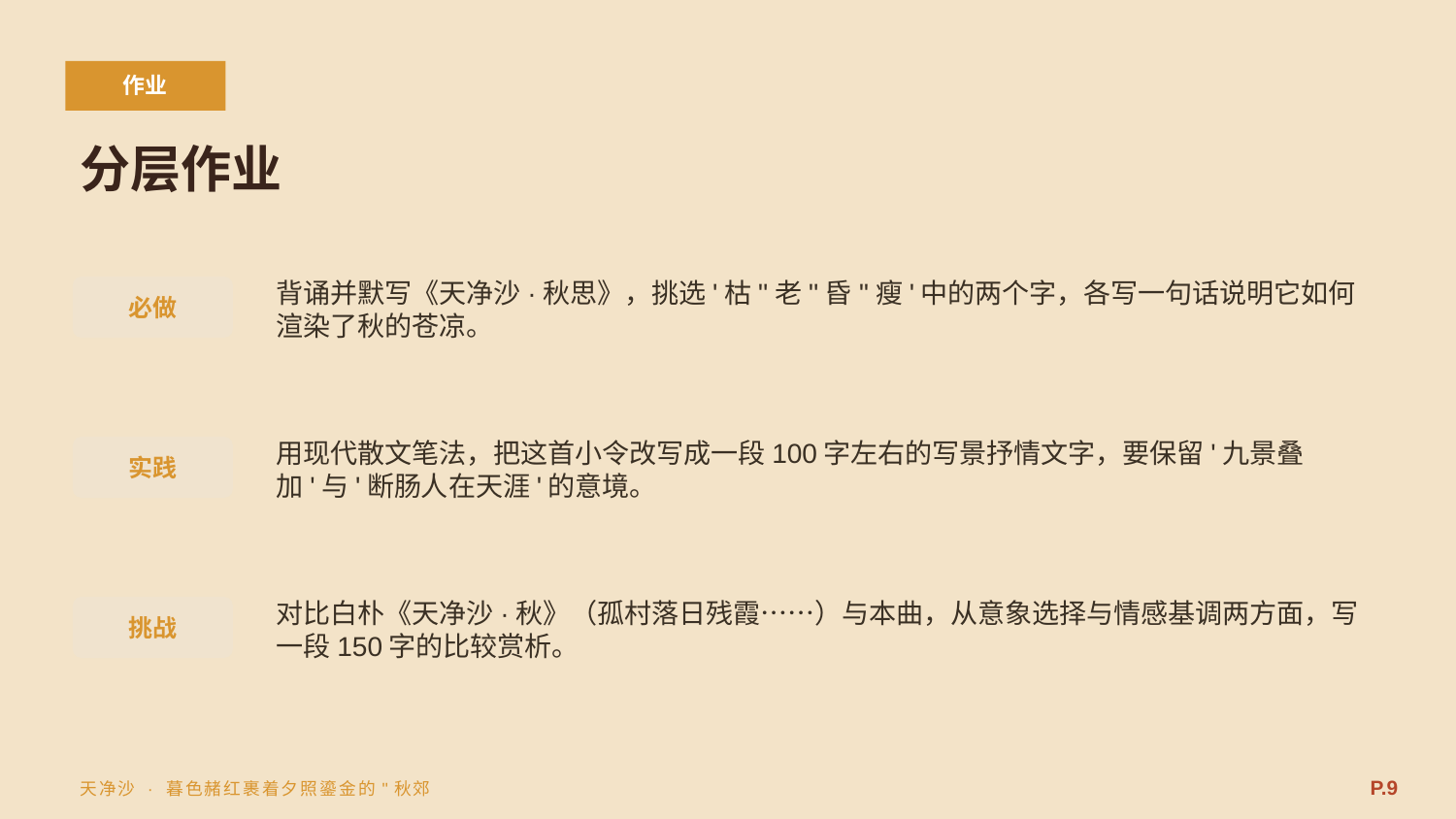

作业

分层作业
背诵并默写《天净沙·秋思》，挑选'枯''老''昏''瘦'中的两个字，各写一句话说明它如何渲染了秋的苍凉。
必做

用现代散文笔法，把这首小令改写成一段100字左右的写景抒情文字，要保留'九景叠加'与'断肠人在天涯'的意境。
实践

对比白朴《天净沙·秋》（孤村落日残霞……）与本曲，从意象选择与情感基调两方面，写一段150字的比较赏析。
挑战

P.9
天净沙 · 暮色赭红裹着夕照鎏金的"秋郊